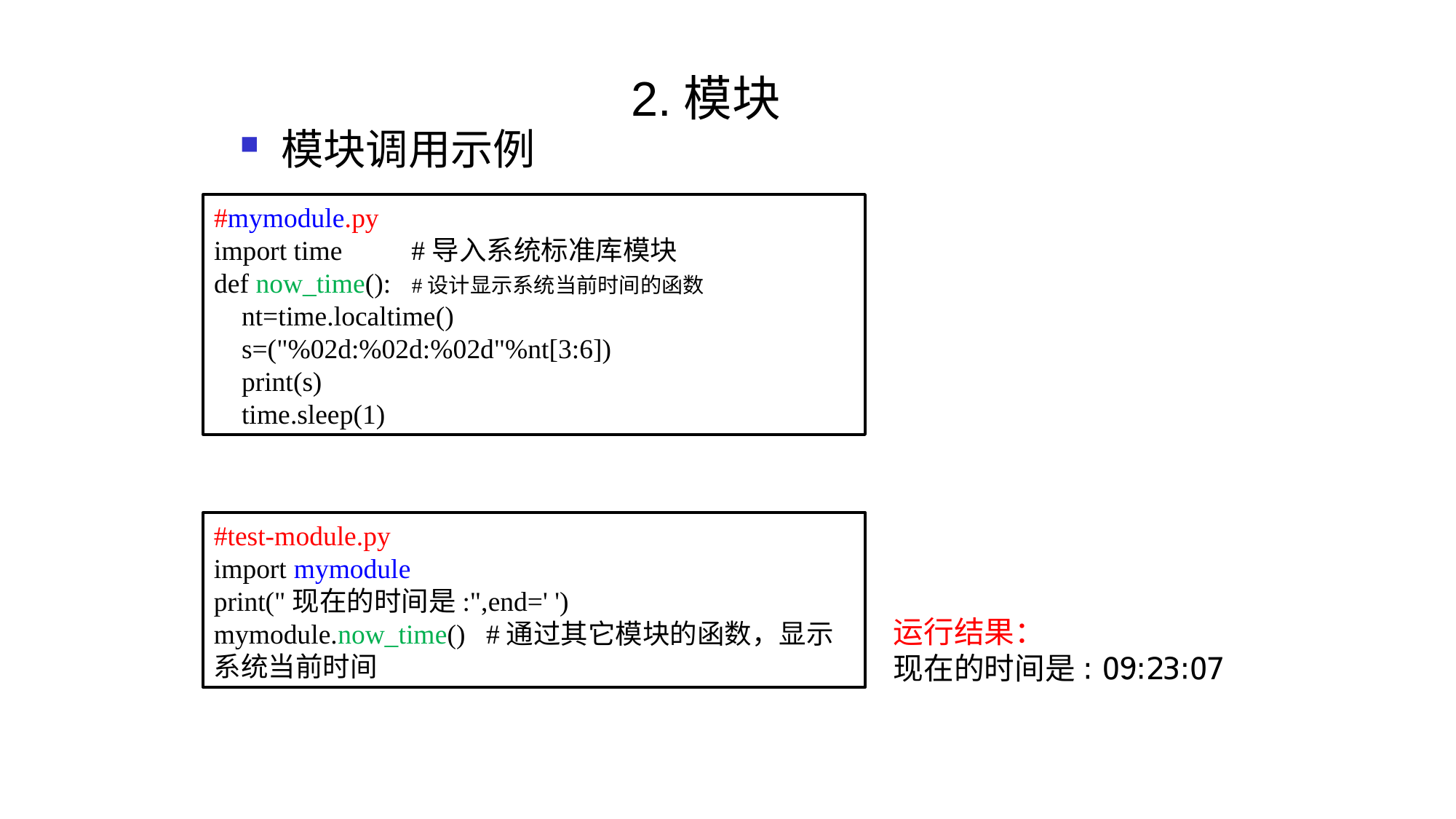

# 2.模块
模块调用示例

#mymodule.py
import time          #导入系统标准库模块
def now_time():   #设计显示系统当前时间的函数
    nt=time.localtime()
    s=("%02d:%02d:%02d"%nt[3:6])
    print(s)
    time.sleep(1)
#test-module.py
import mymodule
print("现在的时间是:",end=' ')
mymodule.now_time()   #通过其它模块的函数，显示系统当前时间
运行结果：
现在的时间是: 09:23:07